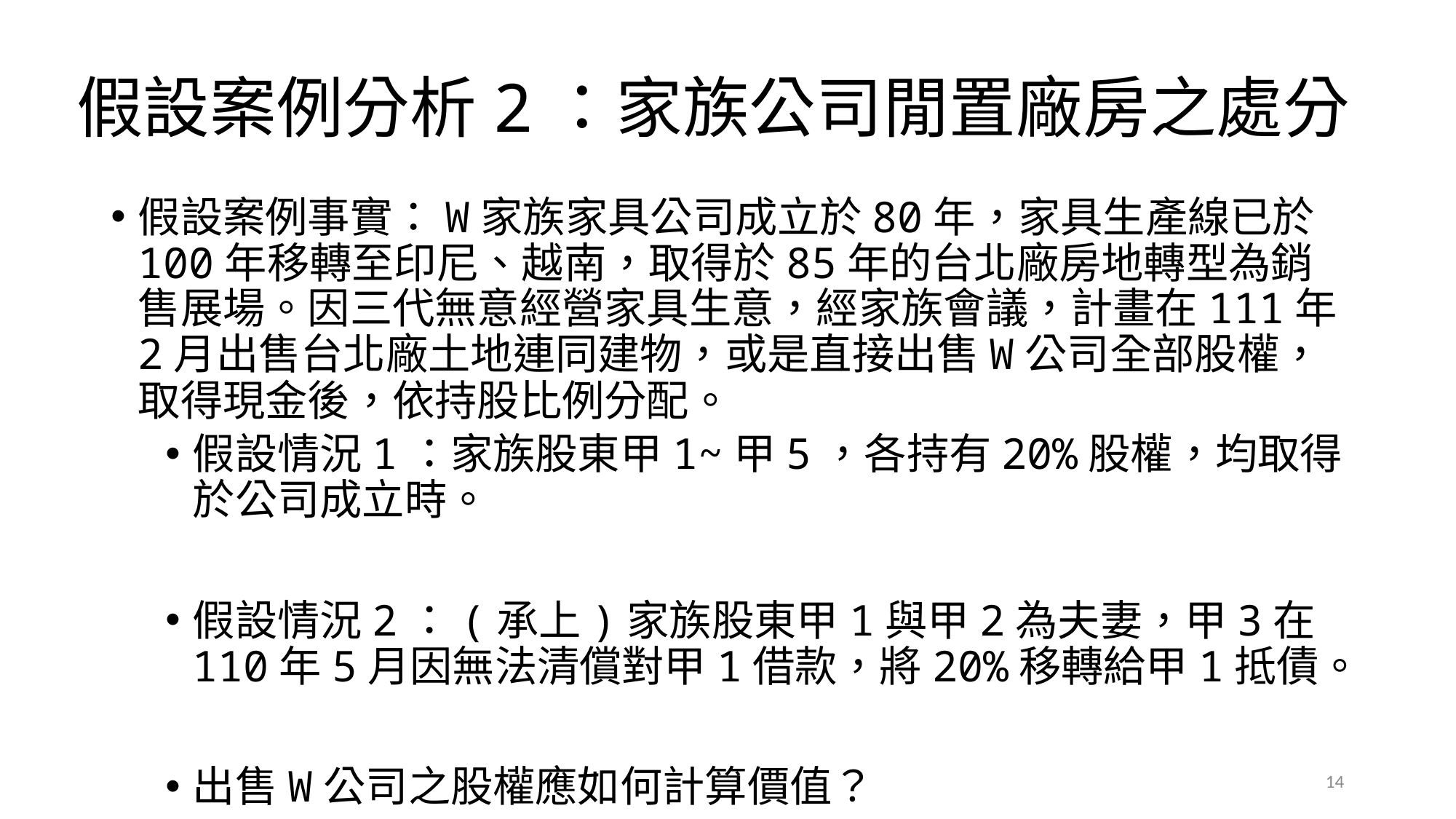

# 假設案例分析2：家族公司閒置廠房之處分
假設案例事實：W家族家具公司成立於80年，家具生產線已於100年移轉至印尼、越南，取得於85年的台北廠房地轉型為銷售展場。因三代無意經營家具生意，經家族會議，計畫在111年2月出售台北廠土地連同建物，或是直接出售W公司全部股權，取得現金後，依持股比例分配。
假設情況1：家族股東甲1~甲5，各持有20%股權，均取得於公司成立時。

假設情況2：(承上)家族股東甲1與甲2為夫妻，甲3在110年5月因無法清償對甲1借款，將20%移轉給甲1抵債。

出售W公司之股權應如何計算價值？
14